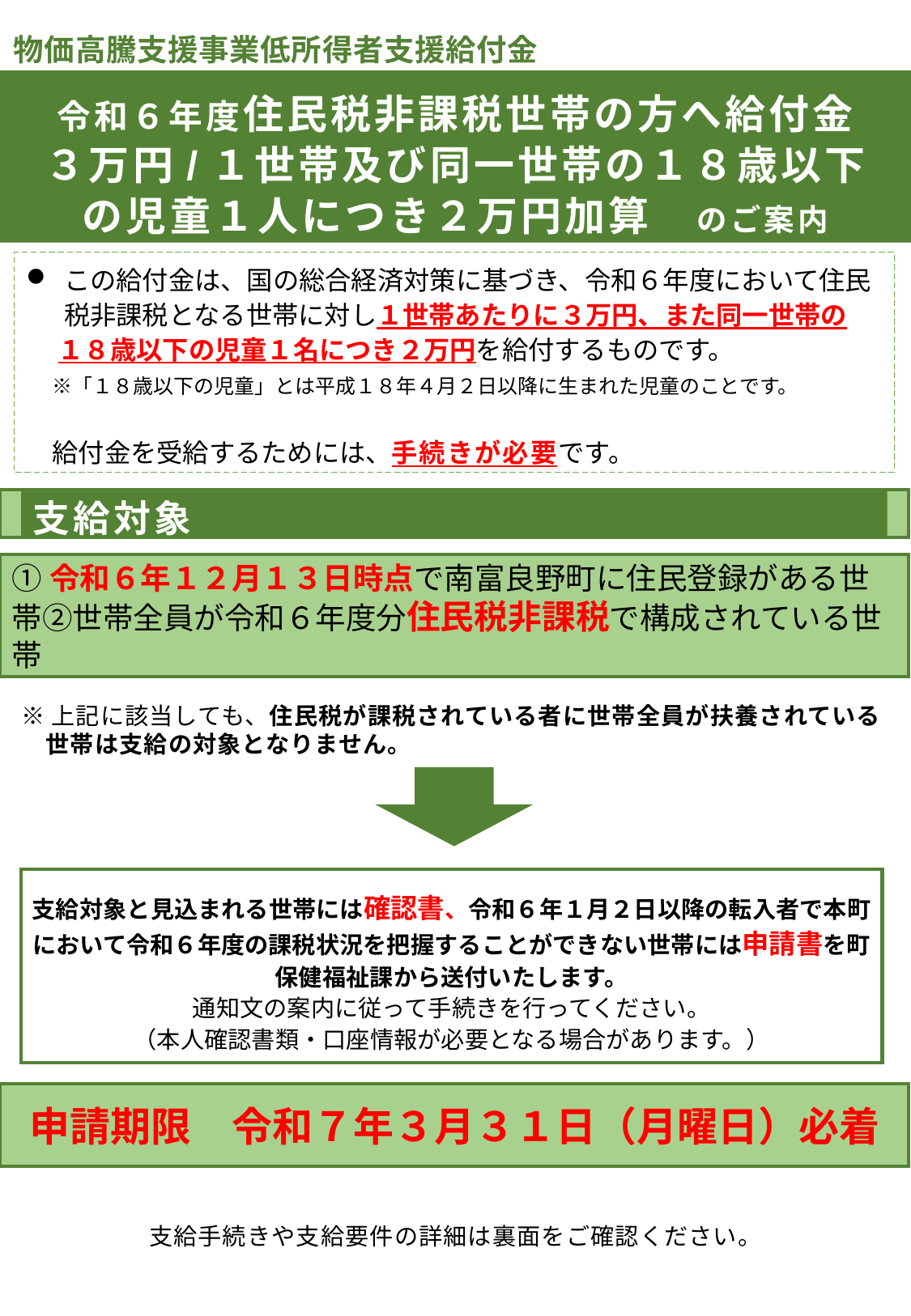

物価高騰支援事業低所得者支援給付金

令和６年度住民税非課税世帯の方へ給付金
３万円/１世帯及び同一世帯の１８歳以下
の児童１人につき２万円加算　のご案内
この給付金は、国の総合経済対策に基づき、令和６年度において住民税非課税となる世帯に対し１世帯あたりに３万円、また同一世帯の
　 １８歳以下の児童１名につき２万円を給付するものです。
　※「１８歳以下の児童」とは平成１８年４月２日以降に生まれた児童のことです。

　給付金を受給するためには、手続きが必要です。
支給対象

①令和６年１２月１３日時点で南富良野町に住民登録がある世帯②世帯全員が令和６年度分住民税非課税で構成されている世帯
※上記に該当しても、住民税が課税されている者に世帯全員が扶養されている
　世帯は支給の対象となりません。

支給対象と見込まれる世帯には確認書、令和６年１月２日以降の転入者で本町において令和６年度の課税状況を把握することができない世帯には申請書を町保健福祉課から送付いたします。
通知文の案内に従って手続きを行ってください。
（本人確認書類・口座情報が必要となる場合があります。）

申請期限　令和７年３月３１日（月曜日）必着
支給手続きや支給要件の詳細は裏面をご確認ください。